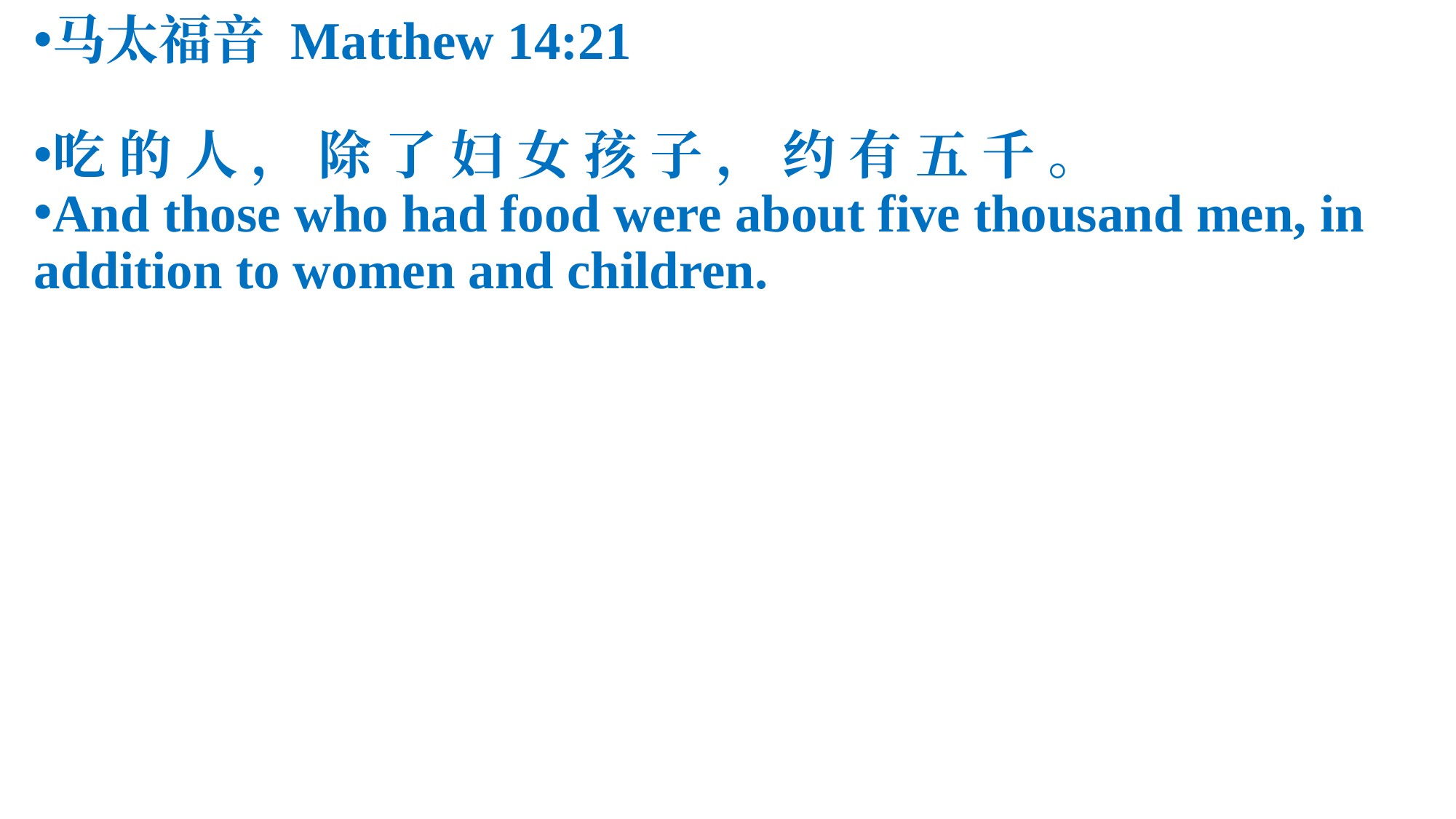

马太福音 Matthew 14:21

吃 的 人 ， 除 了 妇 女 孩 子 ， 约 有 五 千 。
And those who had food were about five thousand men, in addition to women and children.